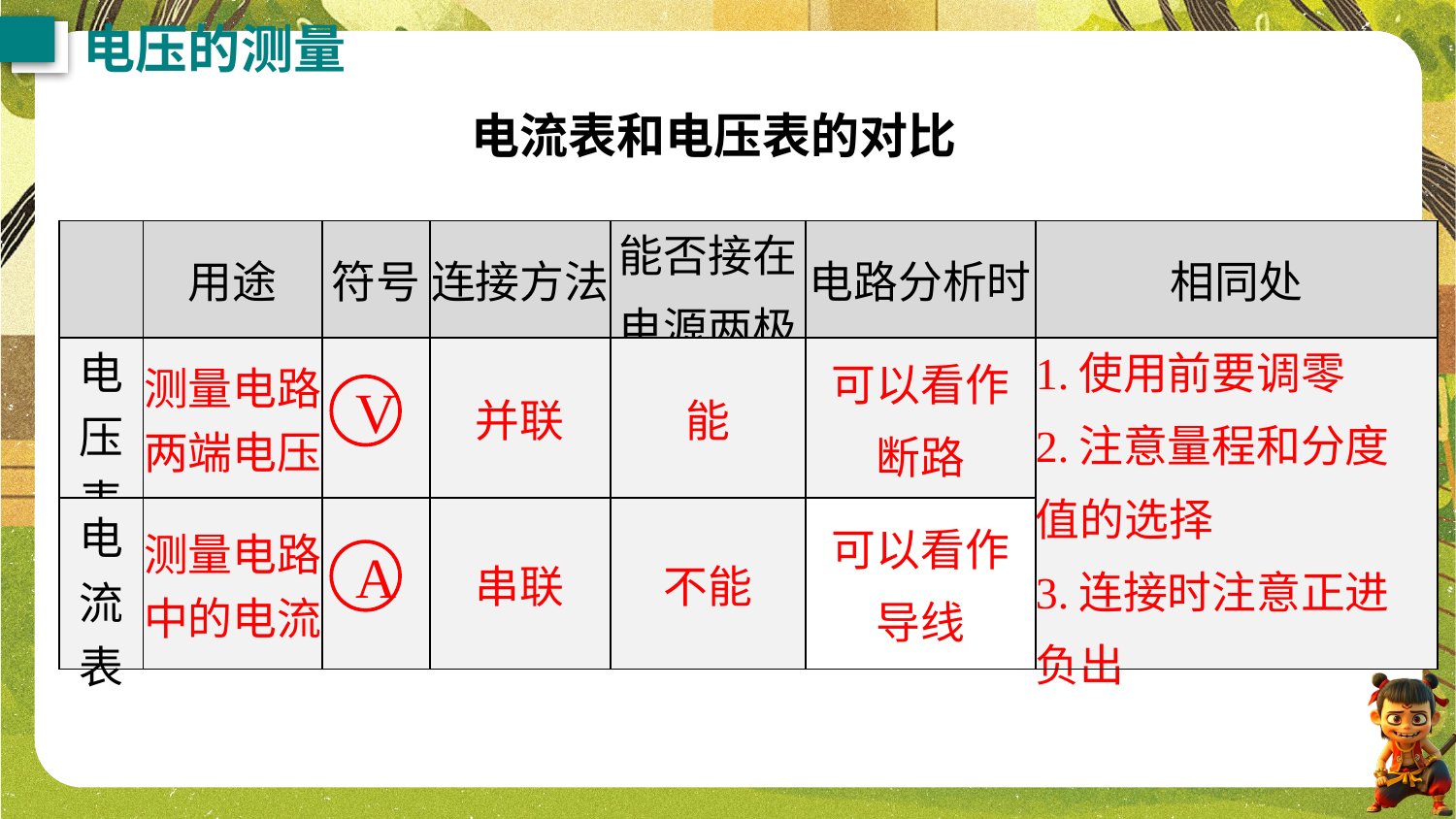

电压的测量

电流表和电压表的对比
|  | 用途 | 符号 | 连接方法 | 能否接在 电源两极 | 电路分析时 | 相同处 |
| --- | --- | --- | --- | --- | --- | --- |
| 电压表 | 测量电路两端电压 |  | 并联 | 能 | 可以看作 断路 | 1.使用前要调零 2.注意量程和分度 值的选择 3.连接时注意正进 负出 |
| 电流表 | 测量电路中的电流 |  | 串联 | 不能 | 可以看作 导线 |  |
V
A